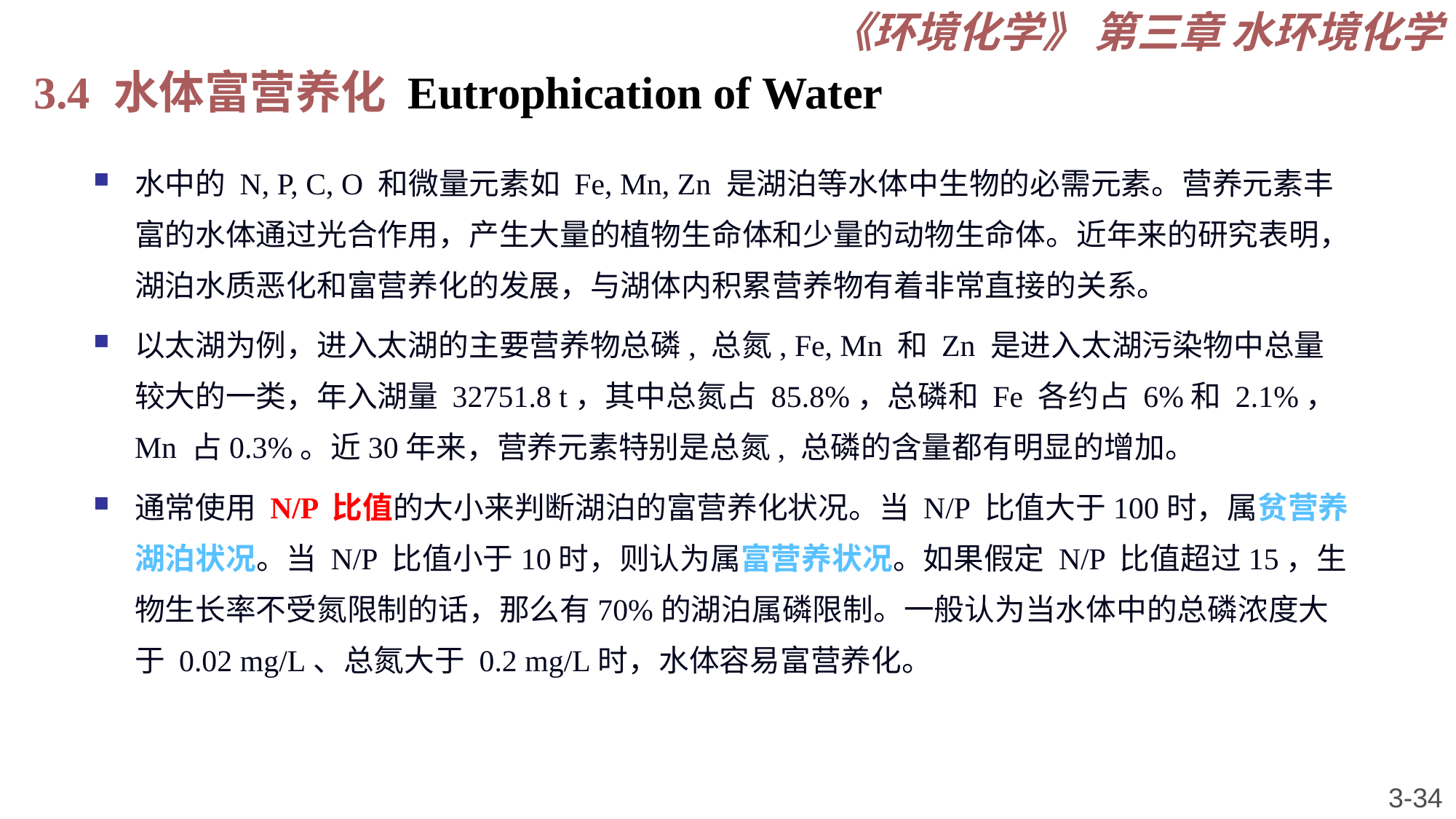

《环境化学》 第三章 水环境化学
3.4 水体富营养化 Eutrophication of Water
水中的 N, P, C, O 和微量元素如 Fe, Mn, Zn 是湖泊等水体中生物的必需元素。营养元素丰富的水体通过光合作用，产生大量的植物生命体和少量的动物生命体。近年来的研究表明，湖泊水质恶化和富营养化的发展，与湖体内积累营养物有着非常直接的关系。
以太湖为例，进入太湖的主要营养物总磷, 总氮, Fe, Mn 和 Zn 是进入太湖污染物中总量较大的一类，年入湖量 32751.8 t，其中总氮占 85.8%，总磷和 Fe 各约占 6%和 2.1%，Mn 占0.3%。近30年来，营养元素特别是总氮, 总磷的含量都有明显的增加。
通常使用 N/P 比值的大小来判断湖泊的富营养化状况。当 N/P 比值大于100时，属贫营养湖泊状况。当 N/P 比值小于10时，则认为属富营养状况。如果假定 N/P 比值超过15，生物生长率不受氮限制的话，那么有70%的湖泊属磷限制。一般认为当水体中的总磷浓度大于 0.02 mg/L、总氮大于 0.2 mg/L时，水体容易富营养化。
3-34